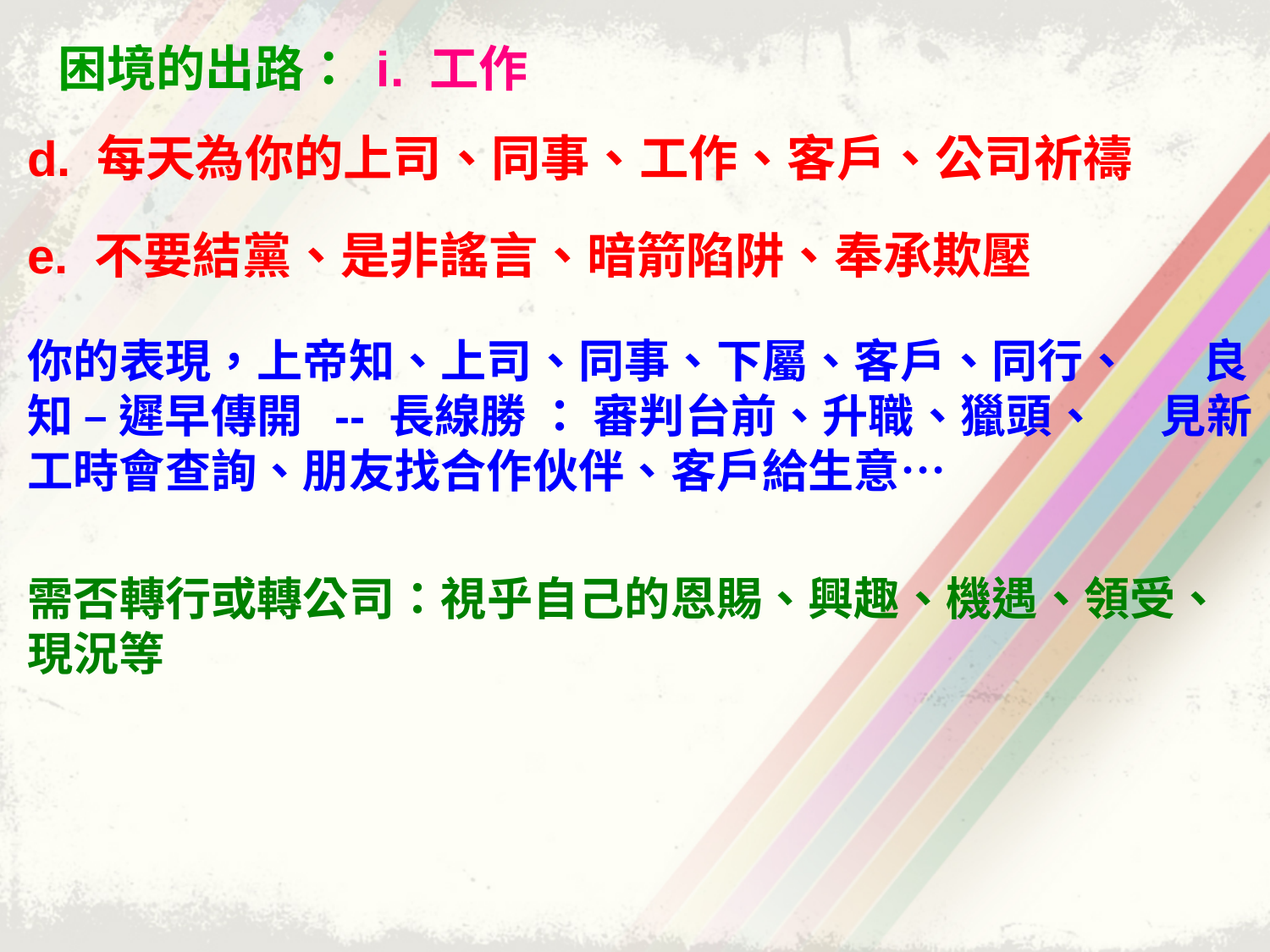

困境的出路： i. 工作
d. 每天為你的上司、同事、工作、客戶、公司祈禱

e. 不要結黨、是非謠言、暗箭陷阱、奉承欺壓

你的表現，上帝知、上司、同事、下屬、客戶、同行、       良知 – 遲早傳開  -- 長線勝 ： 審判台前、升職、獵頭、      見新工時會查詢、朋友找合作伙伴、客戶給生意…

需否轉行或轉公司：視乎自己的恩賜、興趣、機遇、領受、現況等